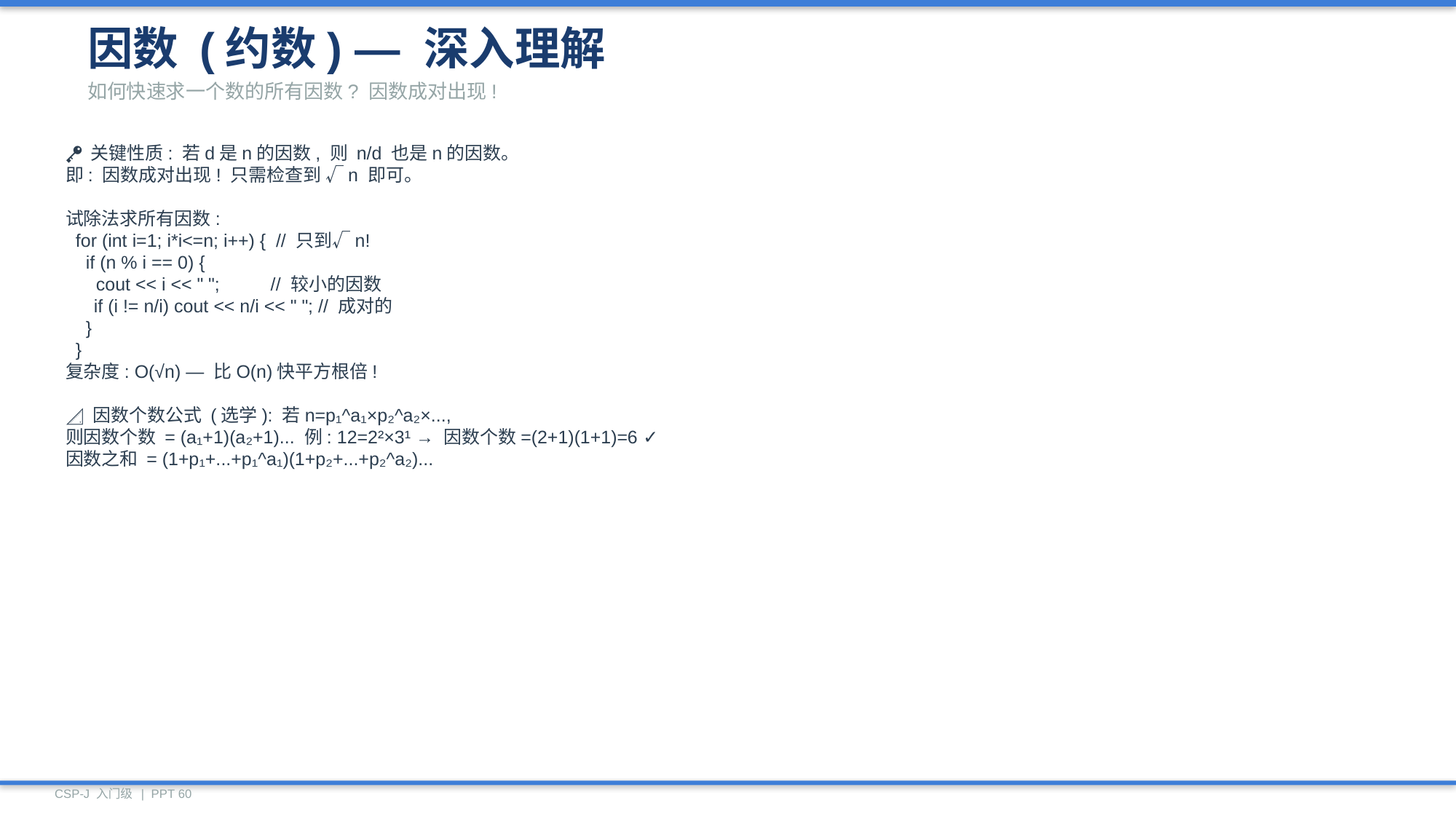

因数 (约数) — 深入理解
如何快速求一个数的所有因数? 因数成对出现!
🔑 关键性质: 若d是n的因数, 则 n/d 也是n的因数。
即: 因数成对出现! 只需检查到 √n 即可。
试除法求所有因数:
  for (int i=1; i*i<=n; i++) {  // 只到√n!
    if (n % i == 0) {
      cout << i << " ";          // 较小的因数
      if (i != n/i) cout << n/i << " "; // 成对的
    }
  }
复杂度: O(√n) — 比O(n)快平方根倍!
📐 因数个数公式 (选学): 若n=p₁^a₁×p₂^a₂×...,
则因数个数 = (a₁+1)(a₂+1)... 例: 12=2²×3¹ → 因数个数=(2+1)(1+1)=6 ✓
因数之和 = (1+p₁+...+p₁^a₁)(1+p₂+...+p₂^a₂)...

CSP-J 入门级  |  PPT 60